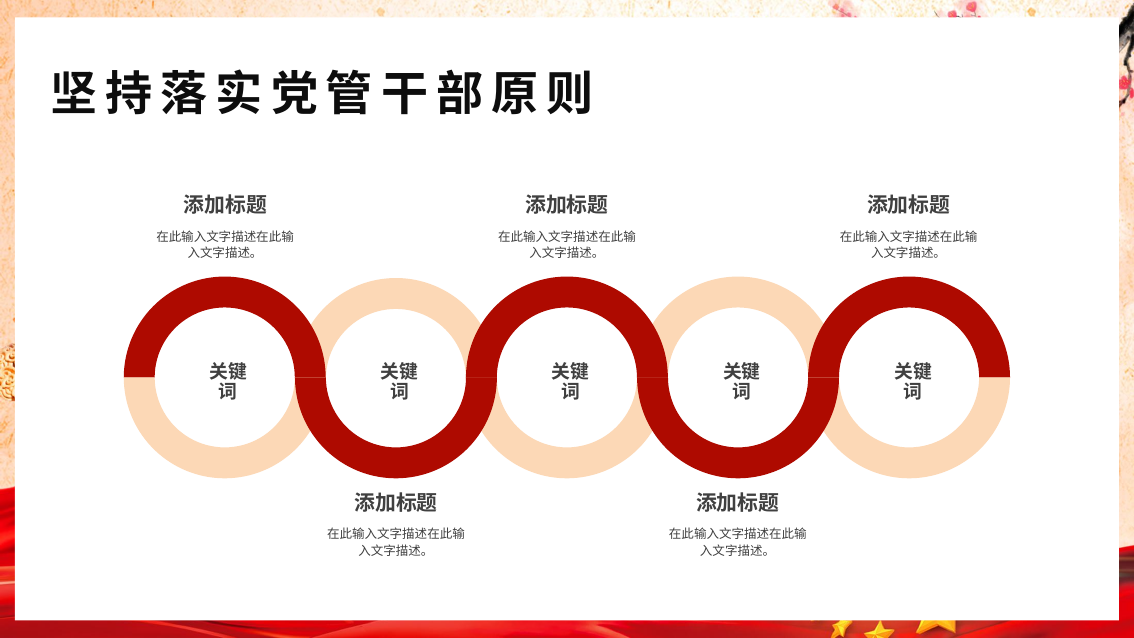

坚持落实党管干部原则
添加标题
添加标题
添加标题
在此输入文字描述在此输入文字描述。
在此输入文字描述在此输入文字描述。
在此输入文字描述在此输入文字描述。

关键词
关键词
关键词
关键词
关键词
添加标题
添加标题
在此输入文字描述在此输入文字描述。
在此输入文字描述在此输入文字描述。